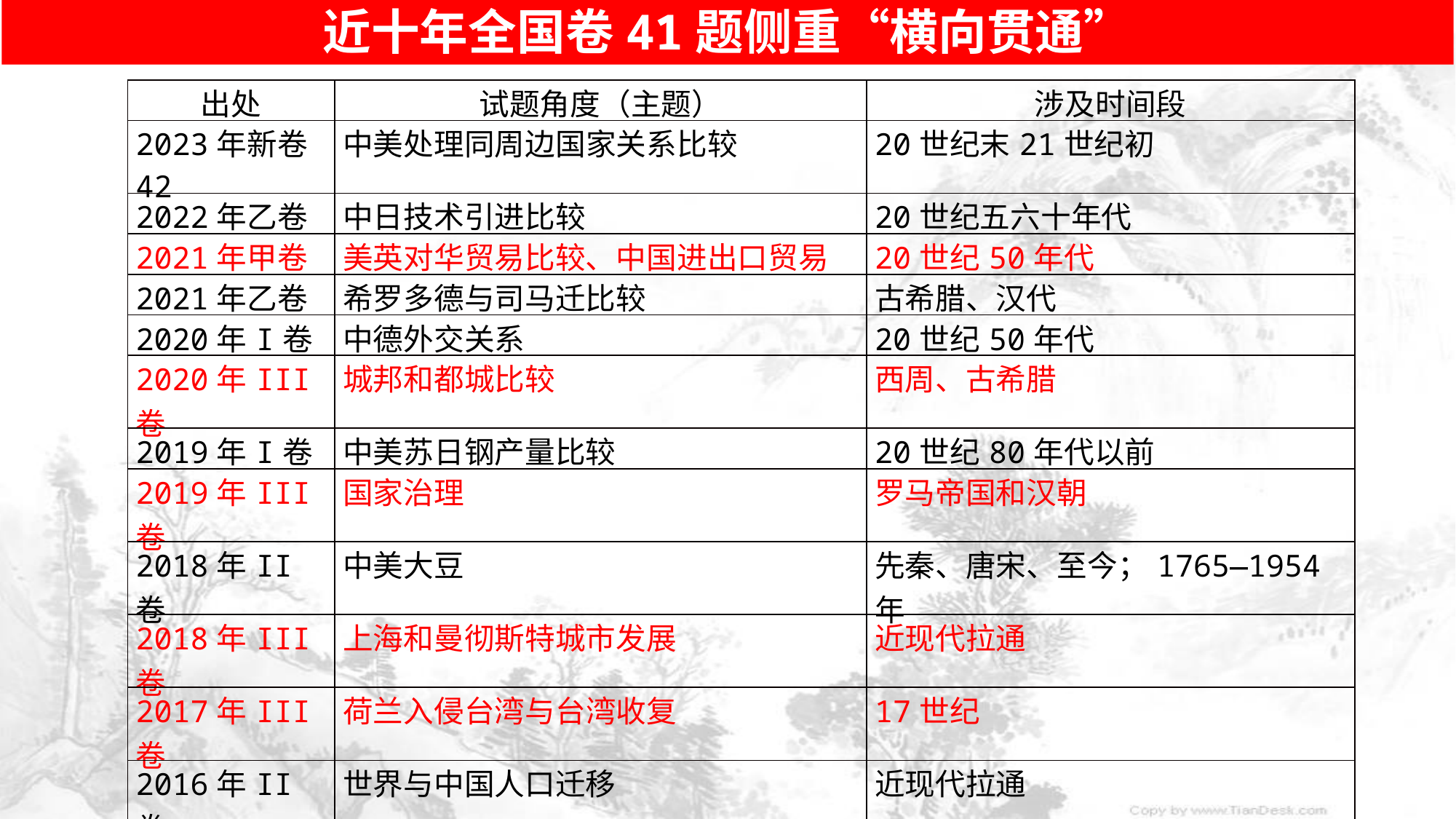

近十年全国卷41题侧重“横向贯通”
| 出处 | 试题角度（主题） | 涉及时间段 |
| --- | --- | --- |
| 2023年新卷42 | 中美处理同周边国家关系比较 | 20世纪末21世纪初 |
| 2022年乙卷 | 中日技术引进比较 | 20世纪五六十年代 |
| 2021年甲卷 | 美英对华贸易比较、中国进出口贸易 | 20世纪50年代 |
| 2021年乙卷 | 希罗多德与司马迁比较 | 古希腊、汉代 |
| 2020年I卷 | 中德外交关系 | 20世纪50年代 |
| 2020年III卷 | 城邦和都城比较 | 西周、古希腊 |
| 2019年I卷 | 中美苏日钢产量比较 | 20世纪80年代以前 |
| 2019年III卷 | 国家治理 | 罗马帝国和汉朝 |
| 2018年II卷 | 中美大豆 | 先秦、唐宋、至今；1765—1954年 |
| 2018年III卷 | 上海和曼彻斯特城市发展 | 近现代拉通 |
| 2017年III卷 | 荷兰入侵台湾与台湾收复 | 17世纪 |
| 2016年II卷 | 世界与中国人口迁移 | 近现代拉通 |
| 2016年III卷 | 济贫制度 | 明清、英国近代 |
| 2015年II卷 | 孟子和苏格拉底比较 | 战国时期、古希腊 |
| 2014年I卷 | 宋应星和牛顿比较 | 16—18世纪 |
| 2013年II卷 | 爱因斯坦热在中国 | 20世纪初 |